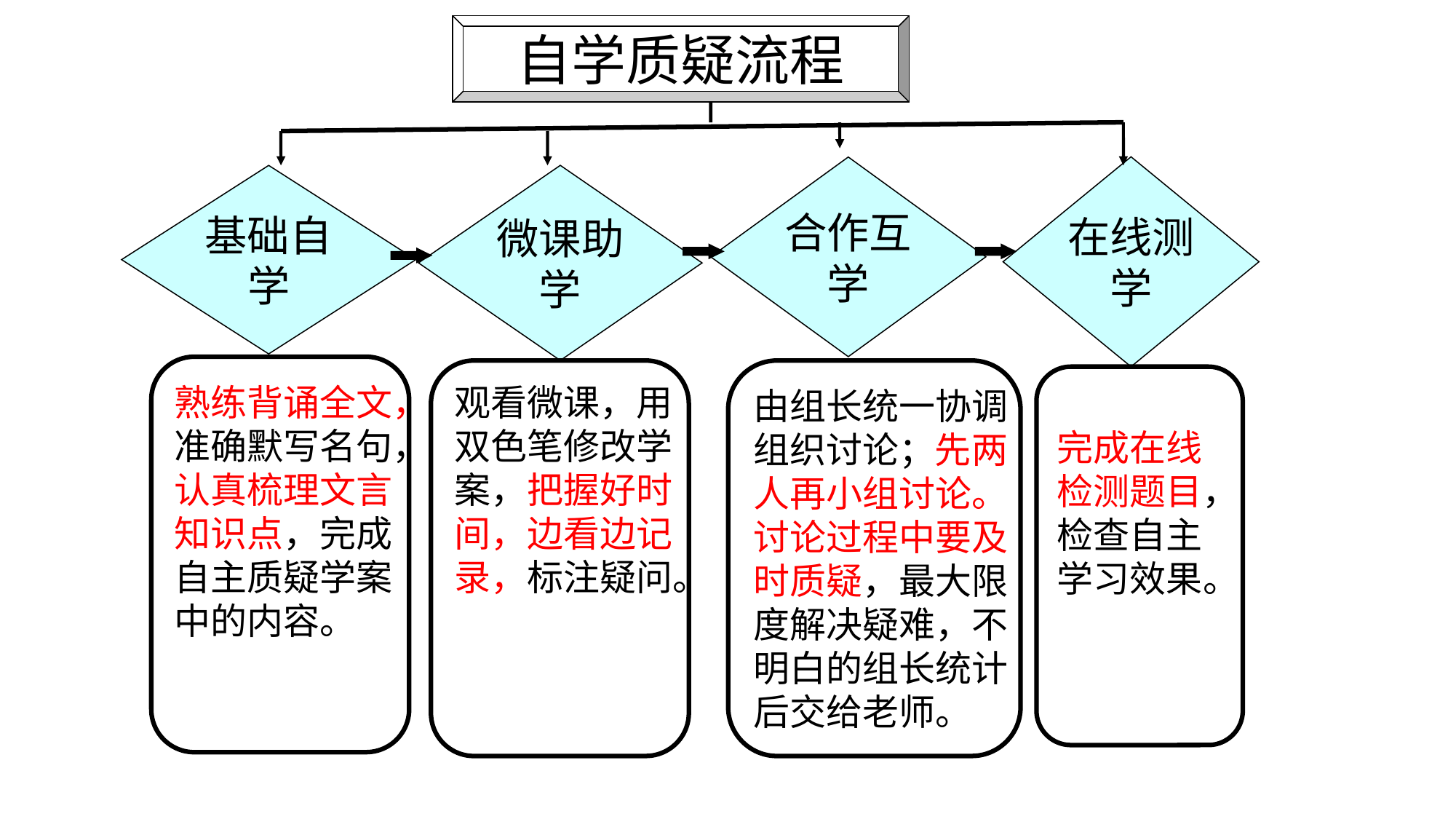

自学质疑流程
#

在线测
学
合作互
学
基础自
学
微课助
学

熟练背诵全文，
准确默写名句，
认真梳理文言
知识点，完成
自主质疑学案
中的内容。

观看微课，用
双色笔修改学
案，把握好时
间，边看边记
录，标注疑问。

由组长统一协调
组织讨论；先两
人再小组讨论。
讨论过程中要及
时质疑，最大限
度解决疑难，不
明白的组长统计
后交给老师。
完成在线
检测题目，
检查自主
学习效果。